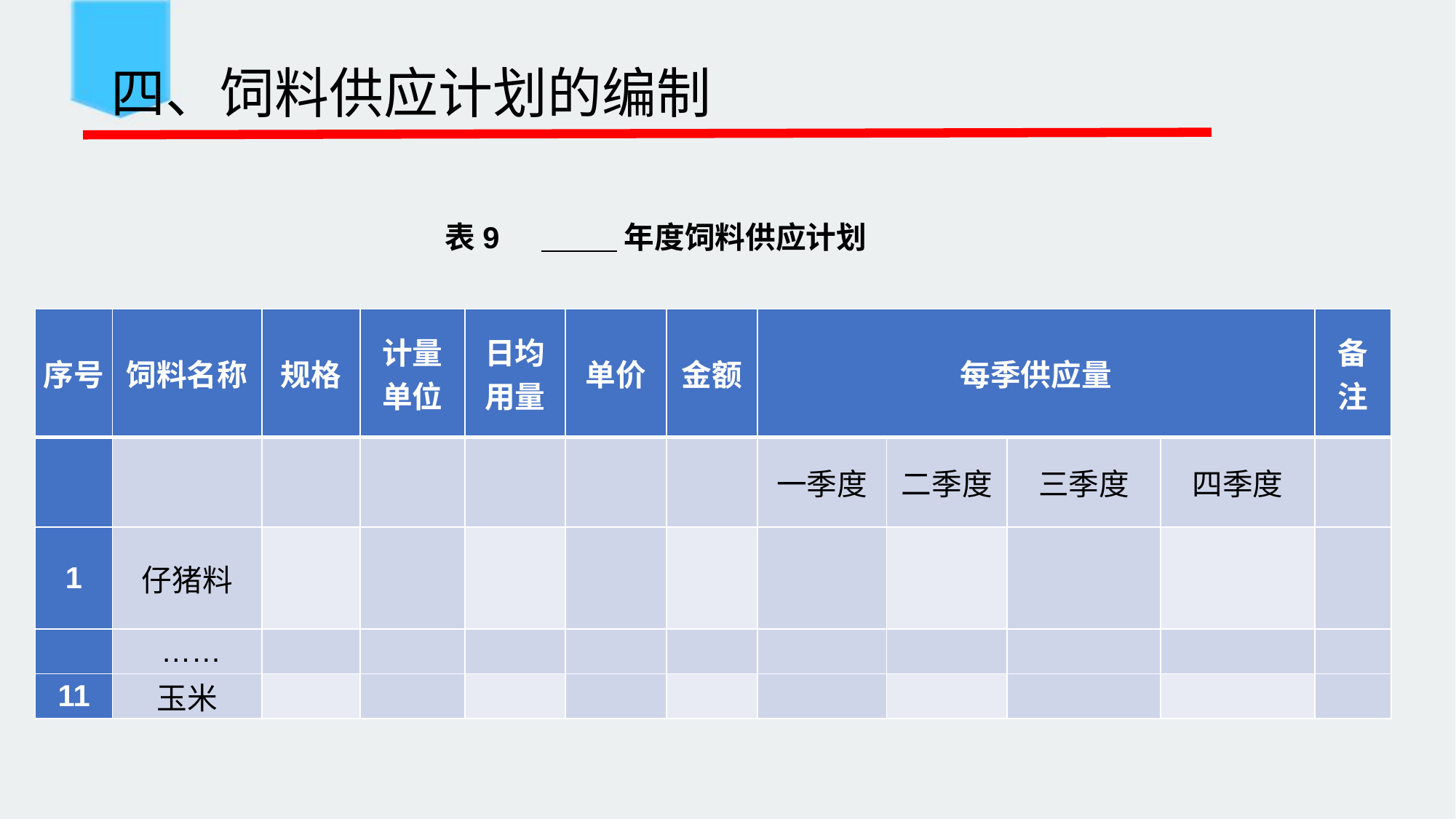

# 四、饲料供应计划的编制
表9              年度饲料供应计划
| 序号 | 饲料名称 | 规格 | 计量单位 | 日均用量 | 单价 | 金额 | 每季供应量 |  |  |  | 备注 |
| --- | --- | --- | --- | --- | --- | --- | --- | --- | --- | --- | --- |
|  |  |  |  |  |  |  | 一季度 | 二季度 | 三季度 | 四季度 |  |
| 1 | 仔猪料 |  |  |  |  |  |  |  |  |  |  |
|  | …… |  |  |  |  |  |  |  |  |  |  |
| 11 | 玉米 |  |  |  |  |  |  |  |  |  |  |